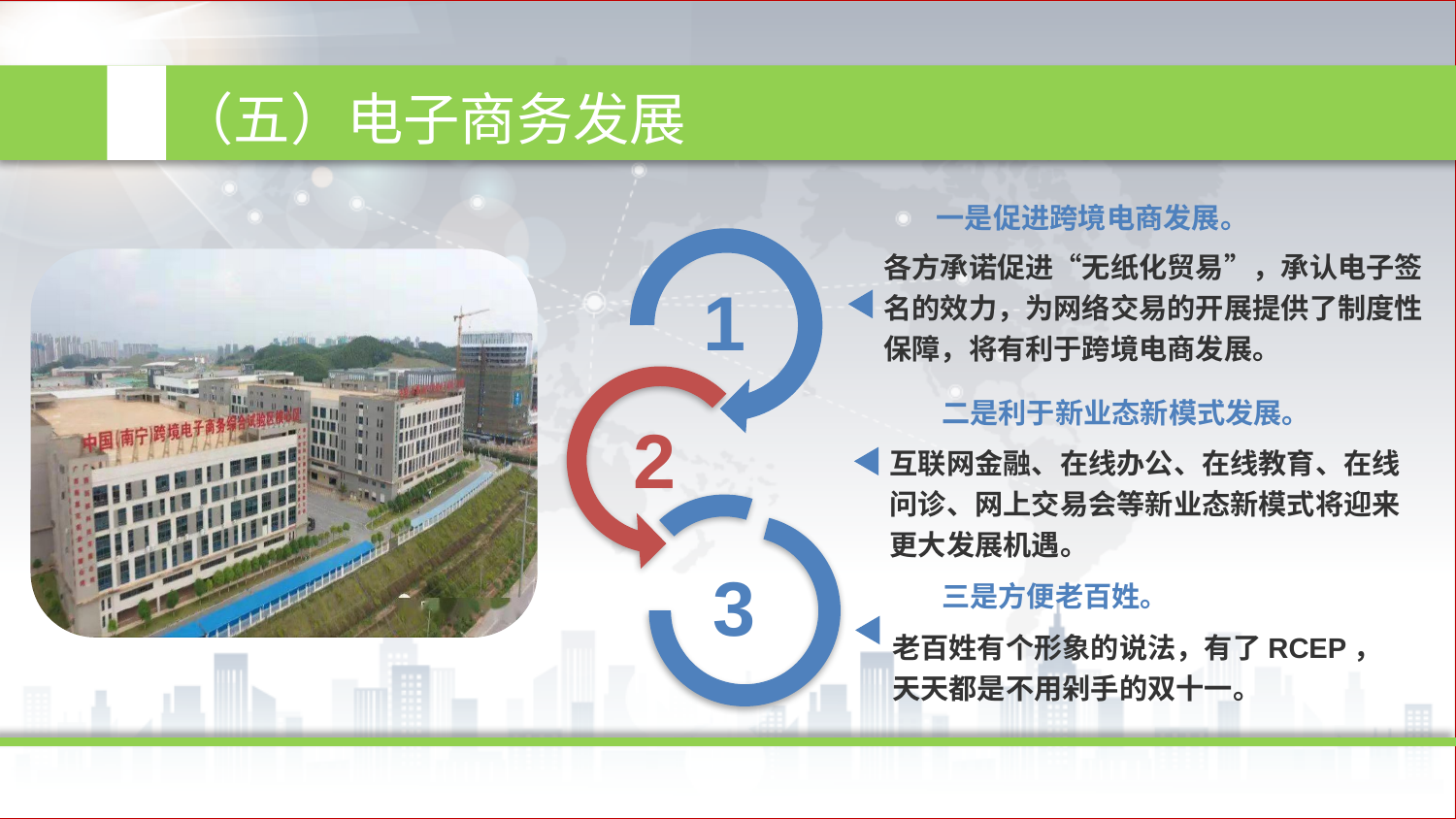

（五）电子商务发展
一是促进跨境电商发展。

各方承诺促进“无纸化贸易”，承认电子签名的效力，为网络交易的开展提供了制度性保障，将有利于跨境电商发展。

1

二是利于新业态新模式发展。
2
互联网金融、在线办公、在线教育、在线问诊、网上交易会等新业态新模式将迎来更大发展机遇。

3
三是方便老百姓。

老百姓有个形象的说法，有了RCEP，天天都是不用剁手的双十一。